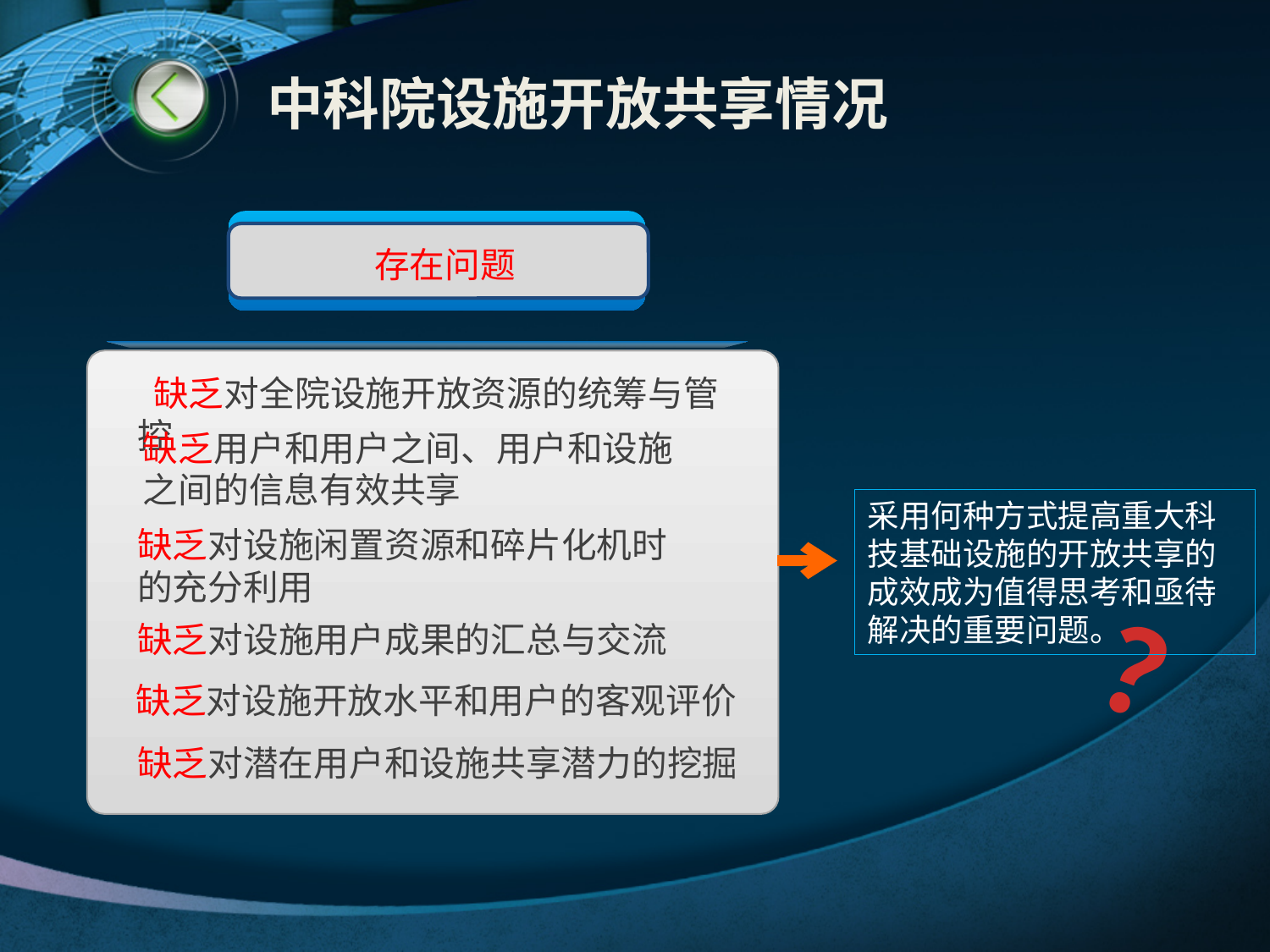

# 中科院设施开放共享情况

存在问题

 缺乏对全院设施开放资源的统筹与管控
缺乏用户和用户之间、用户和设施之间的信息有效共享
采用何种方式提高重大科技基础设施的开放共享的成效成为值得思考和亟待解决的重要问题。
？
缺乏对设施闲置资源和碎片化机时的充分利用
缺乏对设施用户成果的汇总与交流
缺乏对设施开放水平和用户的客观评价
缺乏对潜在用户和设施共享潜力的挖掘